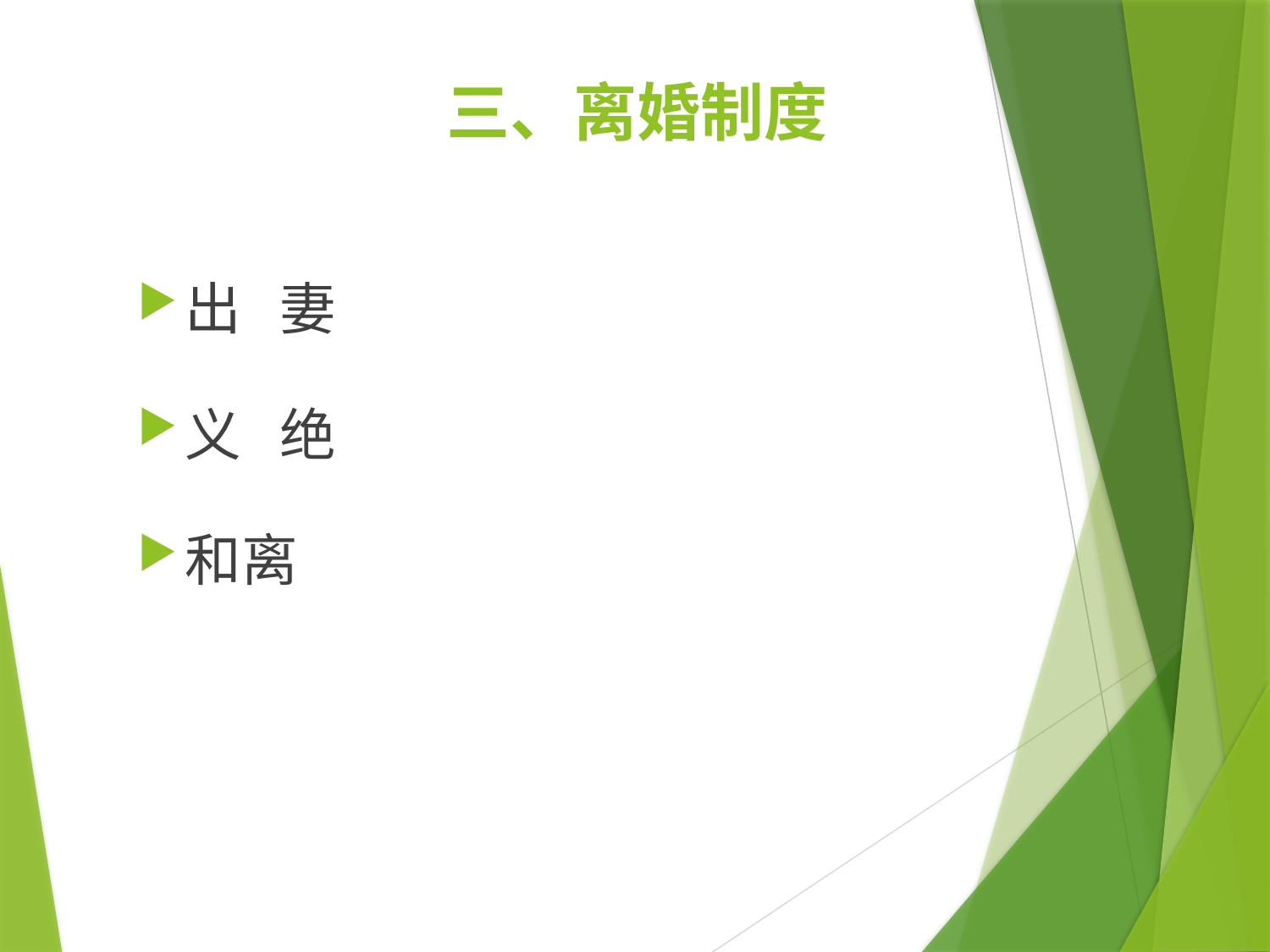

# 三、离婚制度
出   妻
义   绝
和离